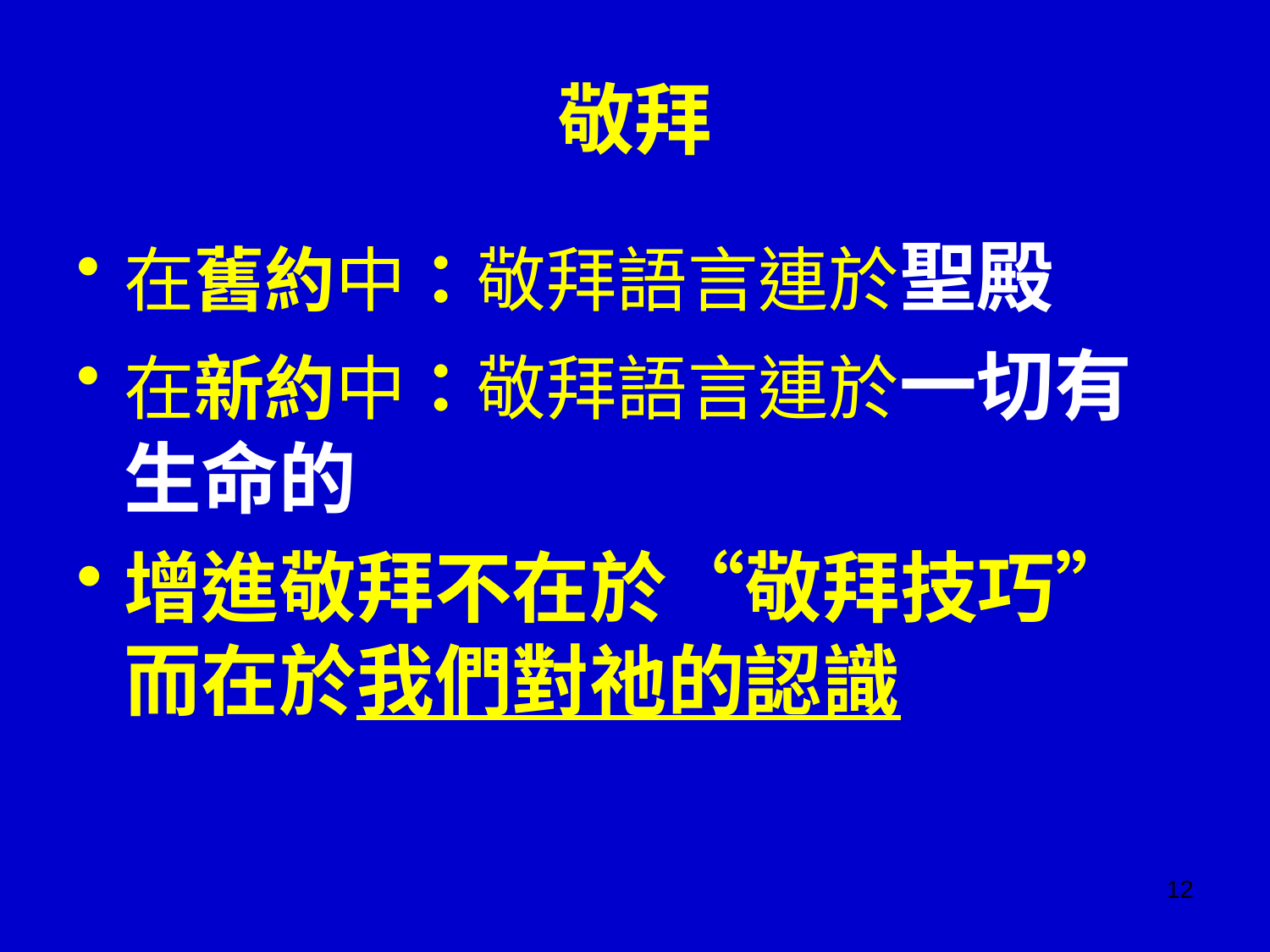

# 敬拜
在舊約中：敬拜語言連於聖殿
在新約中：敬拜語言連於一切有生命的
增進敬拜不在於“敬拜技巧”而在於我們對祂的認識
12